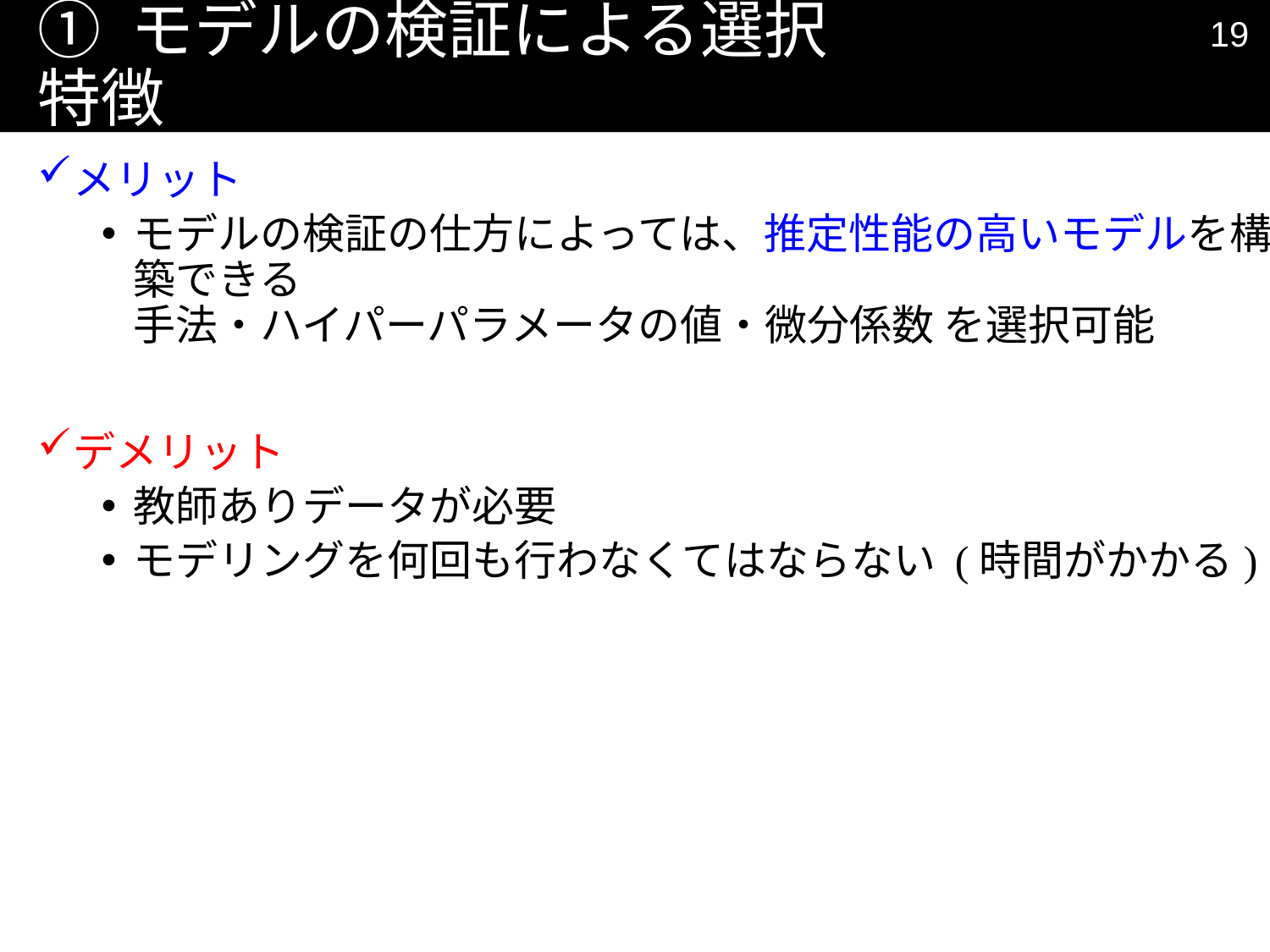

19
# ① モデルの検証による選択 特徴
メリット
モデルの検証の仕方によっては、推定性能の高いモデルを構築できる
手法・ハイパーパラメータの値・微分係数 を選択可能

デメリット
教師ありデータが必要
モデリングを何回も行わなくてはならない (時間がかかる)